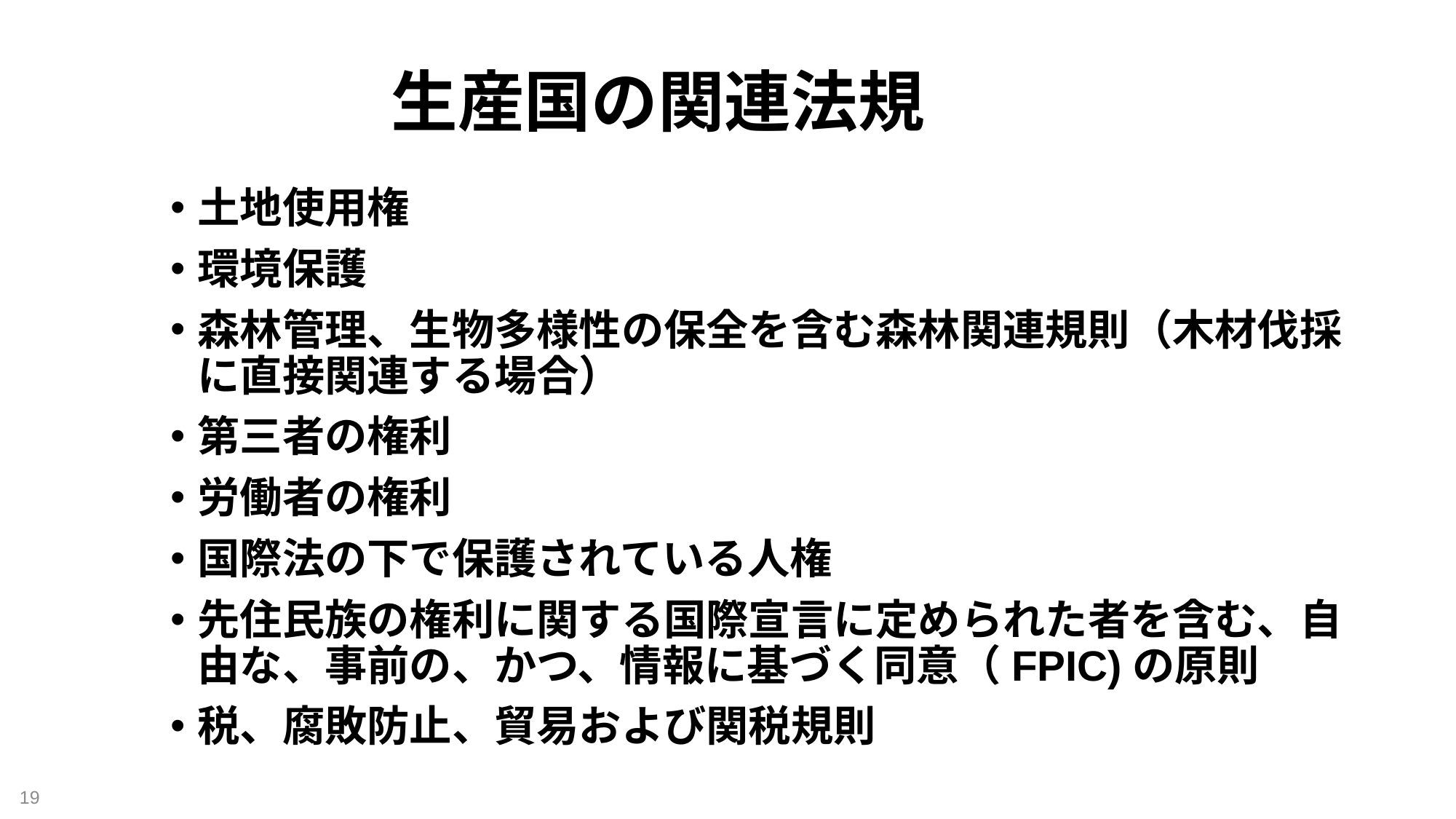

# 生産国の関連法規
土地使用権
環境保護
森林管理、生物多様性の保全を含む森林関連規則（木材伐採に直接関連する場合）
第三者の権利
労働者の権利
国際法の下で保護されている人権
先住民族の権利に関する国際宣言に定められた者を含む、自由な、事前の、かつ、情報に基づく同意（FPIC)の原則
税、腐敗防止、貿易および関税規則

19